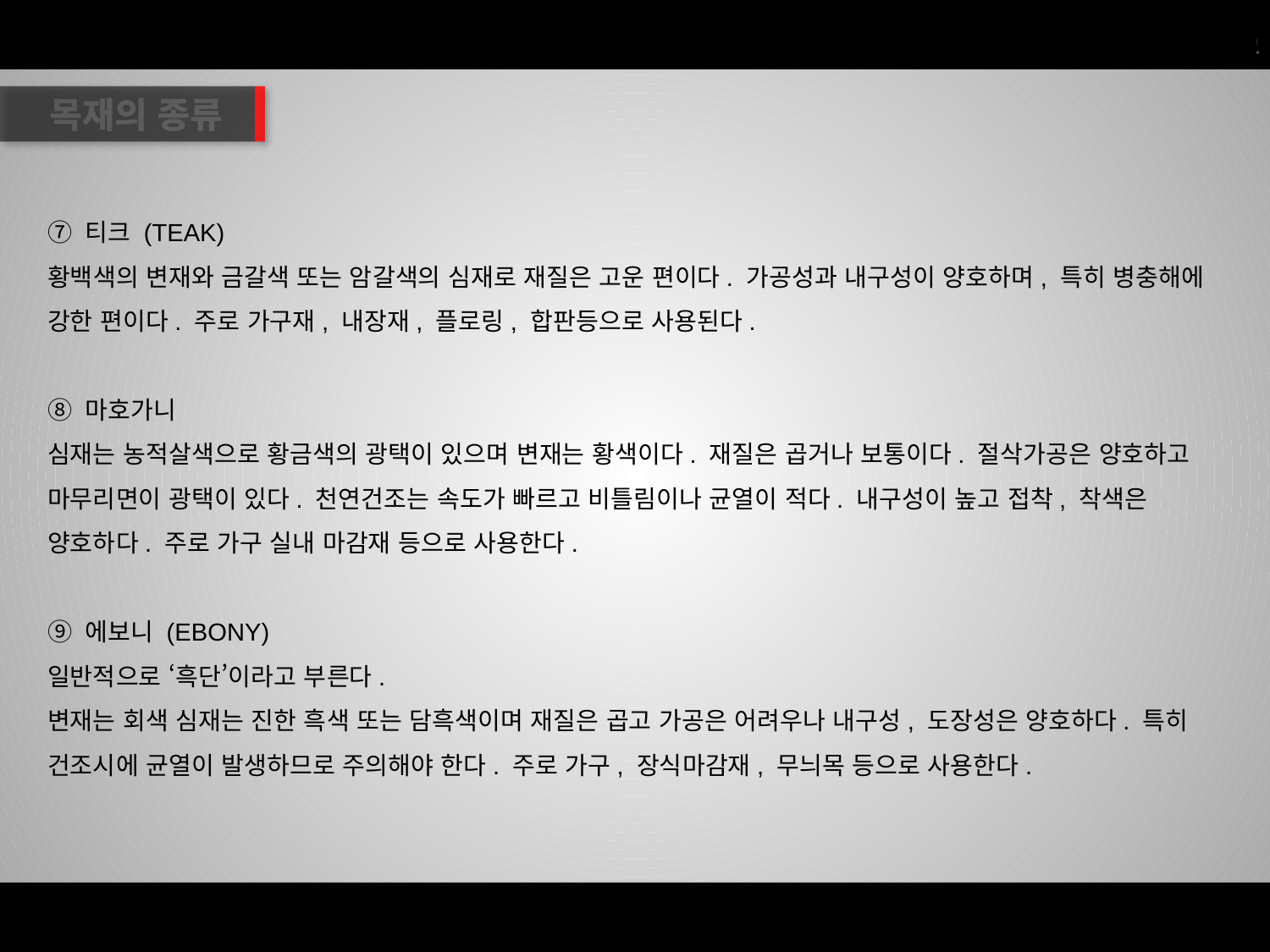

목재의 종류

⑦ 티크 (TEAK)
황백색의 변재와 금갈색 또는 암갈색의 심재로 재질은 고운 편이다. 가공성과 내구성이 양호하며, 특히 병충해에 강한 편이다. 주로 가구재, 내장재, 플로링, 합판등으로 사용된다.

⑧ 마호가니
심재는 농적살색으로 황금색의 광택이 있으며 변재는 황색이다. 재질은 곱거나 보통이다. 절삭가공은 양호하고 마무리면이 광택이 있다. 천연건조는 속도가 빠르고 비틀림이나 균열이 적다. 내구성이 높고 접착, 착색은 양호하다. 주로 가구 실내 마감재 등으로 사용한다.

⑨ 에보니 (EBONY)
일반적으로 ‘흑단’이라고 부른다.
변재는 회색 심재는 진한 흑색 또는 담흑색이며 재질은 곱고 가공은 어려우나 내구성, 도장성은 양호하다. 특히 건조시에 균열이 발생하므로 주의해야 한다. 주로 가구, 장식마감재, 무늬목 등으로 사용한다.